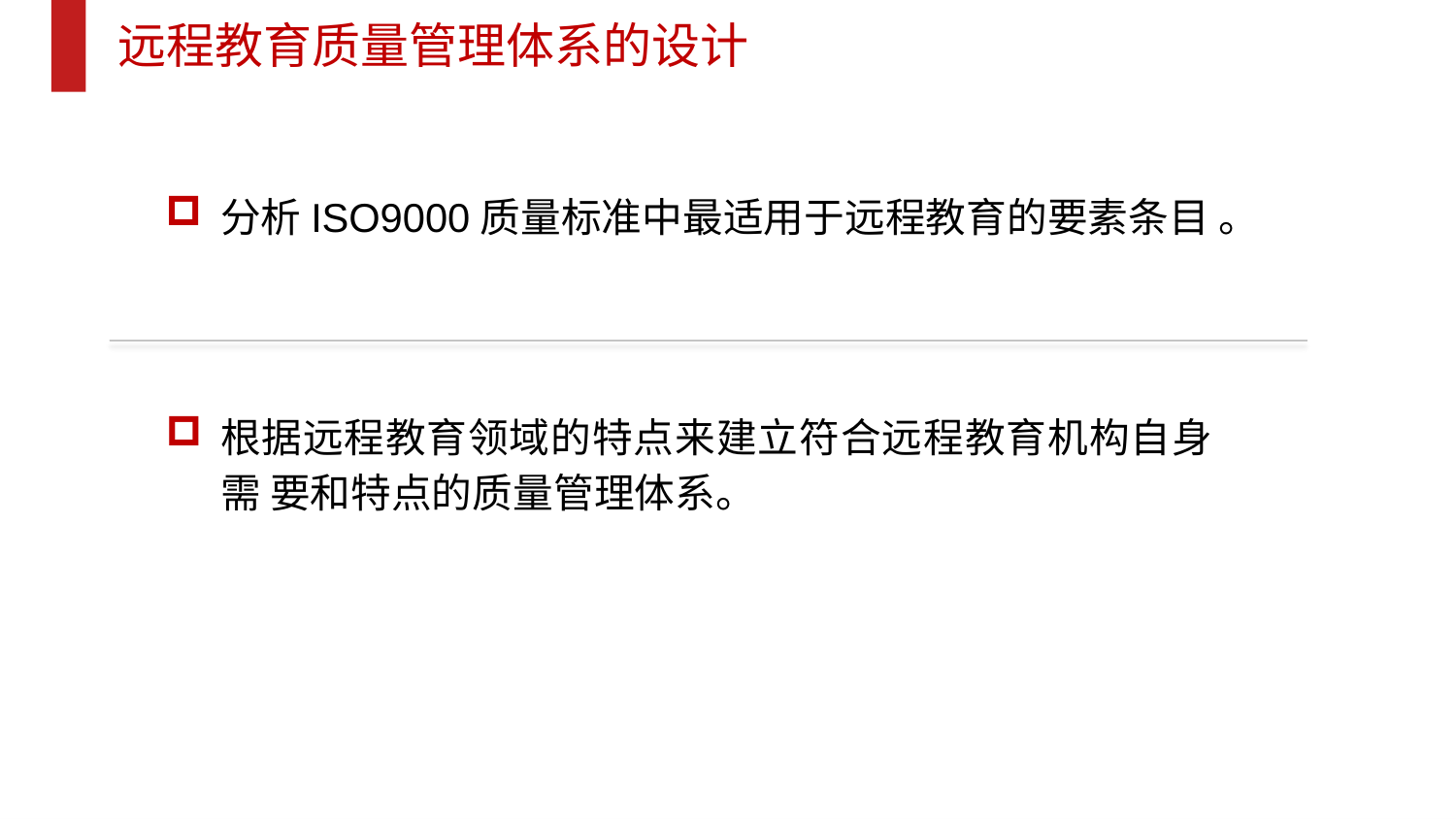

# 远程教育质量管理体系的设计
分析ISO9000质量标准中最适用于远程教育的要素条目 。

根据远程教育领域的特点来建立符合远程教育机构自身需 要和特点的质量管理体系。